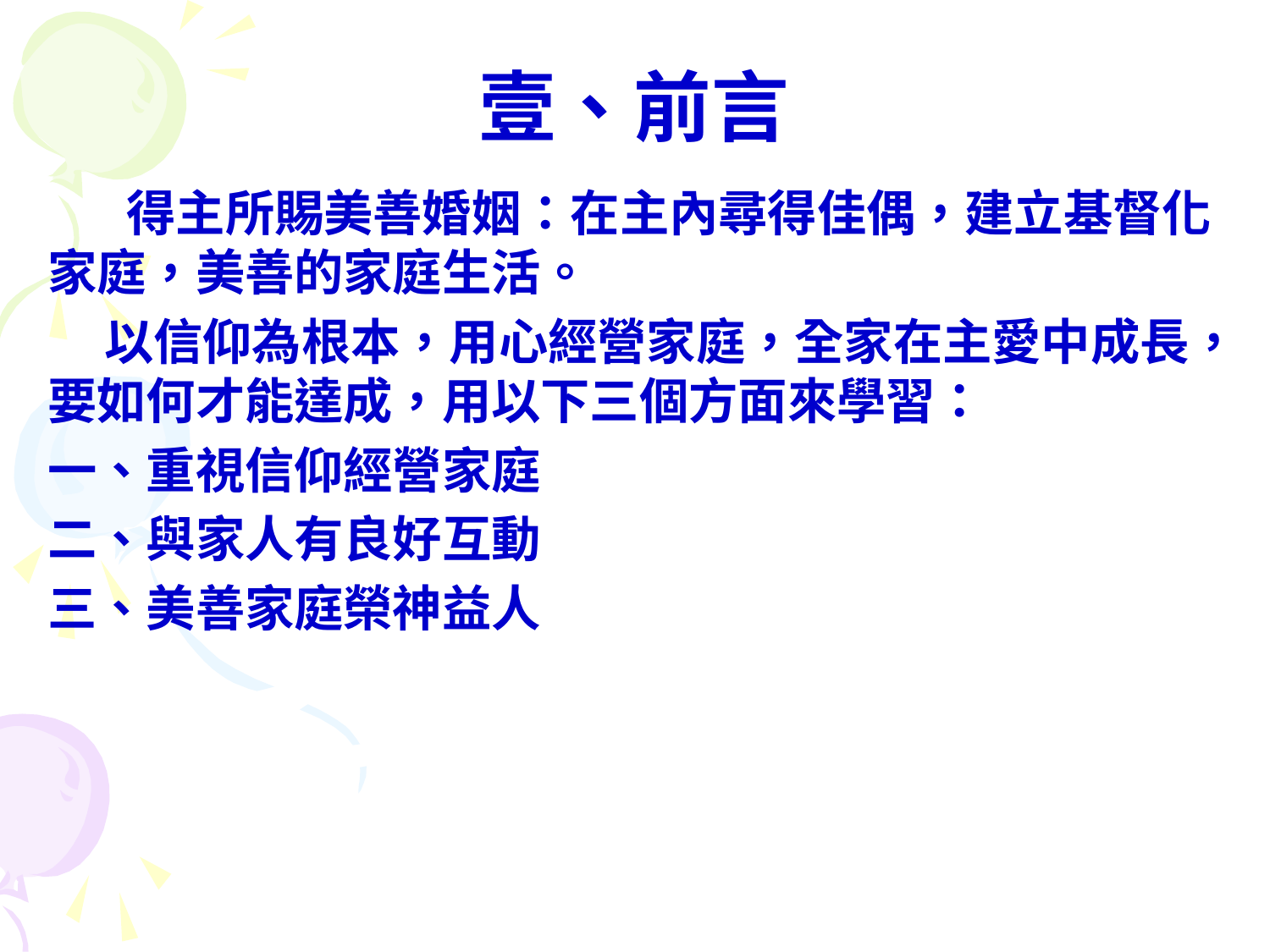

# 壹、前言
      得主所賜美善婚姻：在主內尋得佳偶，建立基督化家庭，美善的家庭生活。
    以信仰為根本，用心經營家庭，全家在主愛中成長，要如何才能達成，用以下三個方面來學習：
一、重視信仰經營家庭
二、與家人有良好互動
三、美善家庭榮神益人